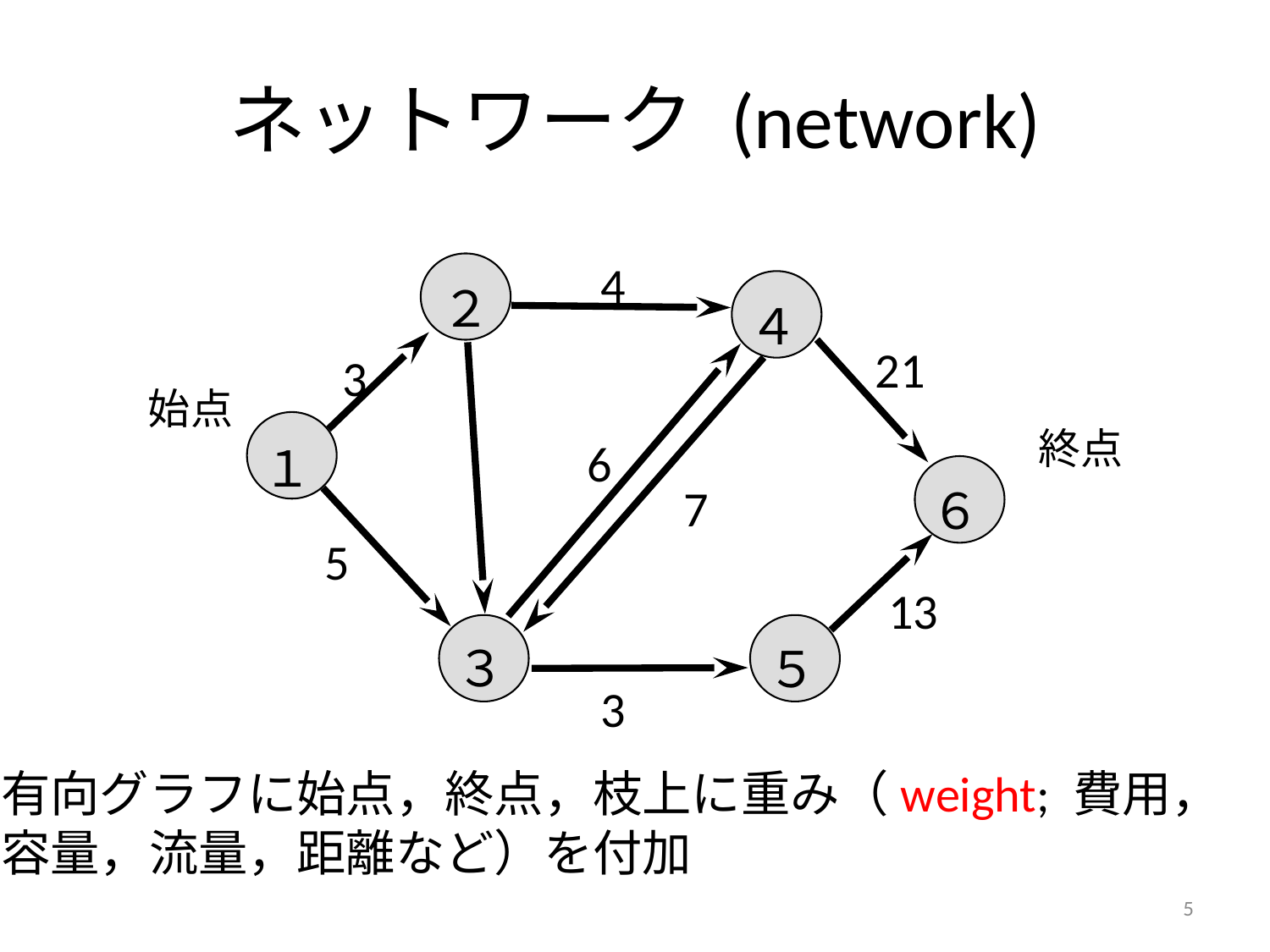

# ネットワーク (network)
4

２

４

１

６

３
５

21
3
始点
終点
6
7
5
13
3
有向グラフに始点，終点，枝上に重み（weight; 費用，
容量，流量，距離など）を付加
5